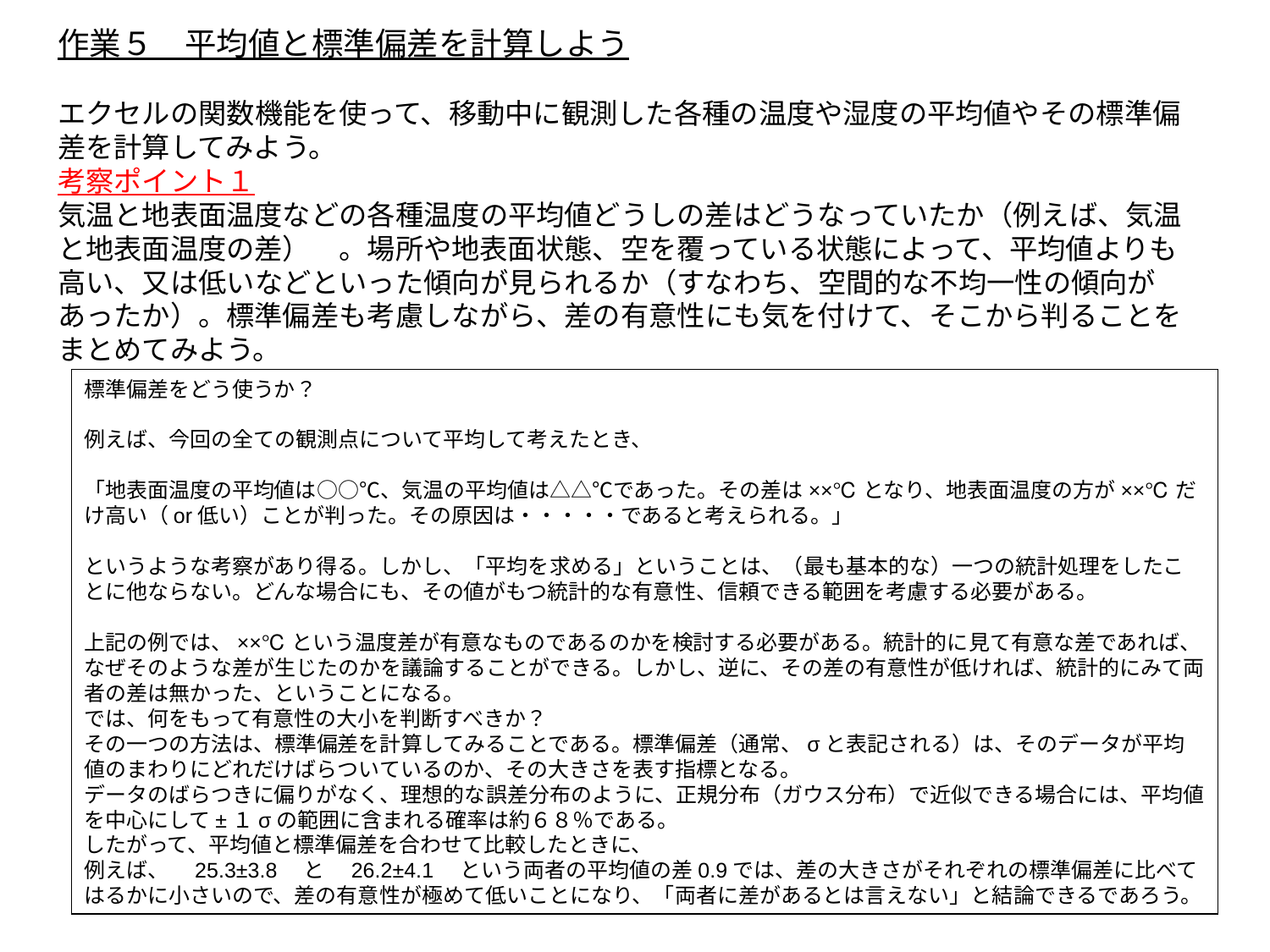

作業５　平均値と標準偏差を計算しよう
エクセルの関数機能を使って、移動中に観測した各種の温度や湿度の平均値やその標準偏差を計算してみよう。
考察ポイント１
気温と地表面温度などの各種温度の平均値どうしの差はどうなっていたか（例えば、気温と地表面温度の差）　。場所や地表面状態、空を覆っている状態によって、平均値よりも高い、又は低いなどといった傾向が見られるか（すなわち、空間的な不均一性の傾向があったか）。標準偏差も考慮しながら、差の有意性にも気を付けて、そこから判ることをまとめてみよう。
標準偏差をどう使うか？

例えば、今回の全ての観測点について平均して考えたとき、

「地表面温度の平均値は○○℃、気温の平均値は△△℃であった。その差は××℃となり、地表面温度の方が××℃だけ高い（or低い）ことが判った。その原因は・・・・・であると考えられる。」

というような考察があり得る。しかし、「平均を求める」ということは、（最も基本的な）一つの統計処理をしたことに他ならない。どんな場合にも、その値がもつ統計的な有意性、信頼できる範囲を考慮する必要がある。

上記の例では、××℃という温度差が有意なものであるのかを検討する必要がある。統計的に見て有意な差であれば、なぜそのような差が生じたのかを議論することができる。しかし、逆に、その差の有意性が低ければ、統計的にみて両者の差は無かった、ということになる。
では、何をもって有意性の大小を判断すべきか？
その一つの方法は、標準偏差を計算してみることである。標準偏差（通常、σと表記される）は、そのデータが平均値のまわりにどれだけばらついているのか、その大きさを表す指標となる。
データのばらつきに偏りがなく、理想的な誤差分布のように、正規分布（ガウス分布）で近似できる場合には、平均値を中心にして±１σの範囲に含まれる確率は約６８％である。
したがって、平均値と標準偏差を合わせて比較したときに、
例えば、　25.3±3.8　と　26.2±4.1　という両者の平均値の差0.9では、差の大きさがそれぞれの標準偏差に比べてはるかに小さいので、差の有意性が極めて低いことになり、「両者に差があるとは言えない」と結論できるであろう。